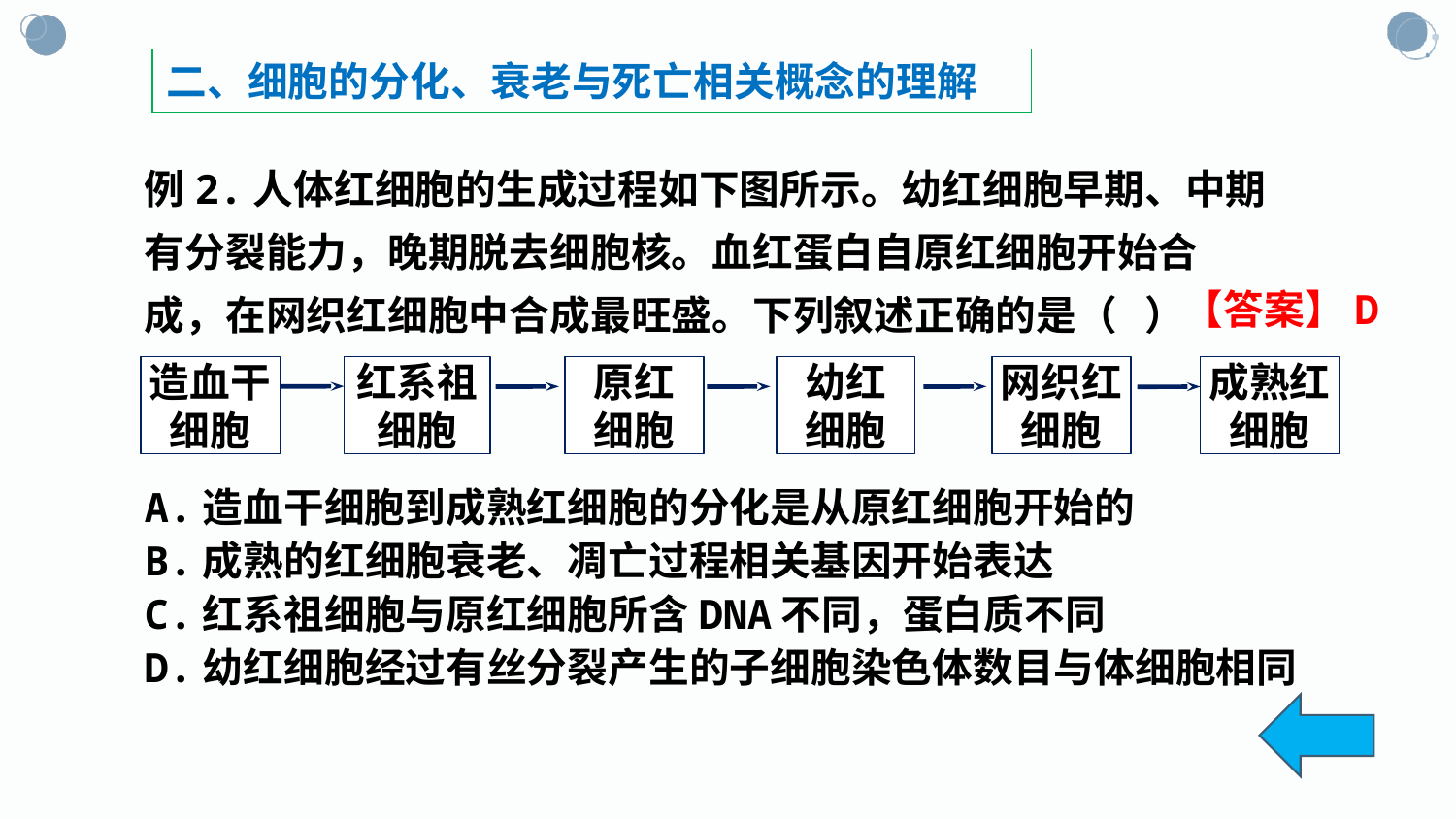

二、细胞的分化、衰老与死亡相关概念的理解
例2.人体红细胞的生成过程如下图所示。幼红细胞早期、中期有分裂能力，晚期脱去细胞核。血红蛋白自原红细胞开始合成，在网织红细胞中合成最旺盛。下列叙述正确的是（   ）
【答案】D
造血干
细胞
红系祖
细胞
原红
细胞
幼红
细胞
网织红
细胞
成熟红
细胞
A.造血干细胞到成熟红细胞的分化是从原红细胞开始的
B.成熟的红细胞衰老、凋亡过程相关基因开始表达
C.红系祖细胞与原红细胞所含DNA不同，蛋白质不同
D.幼红细胞经过有丝分裂产生的子细胞染色体数目与体细胞相同